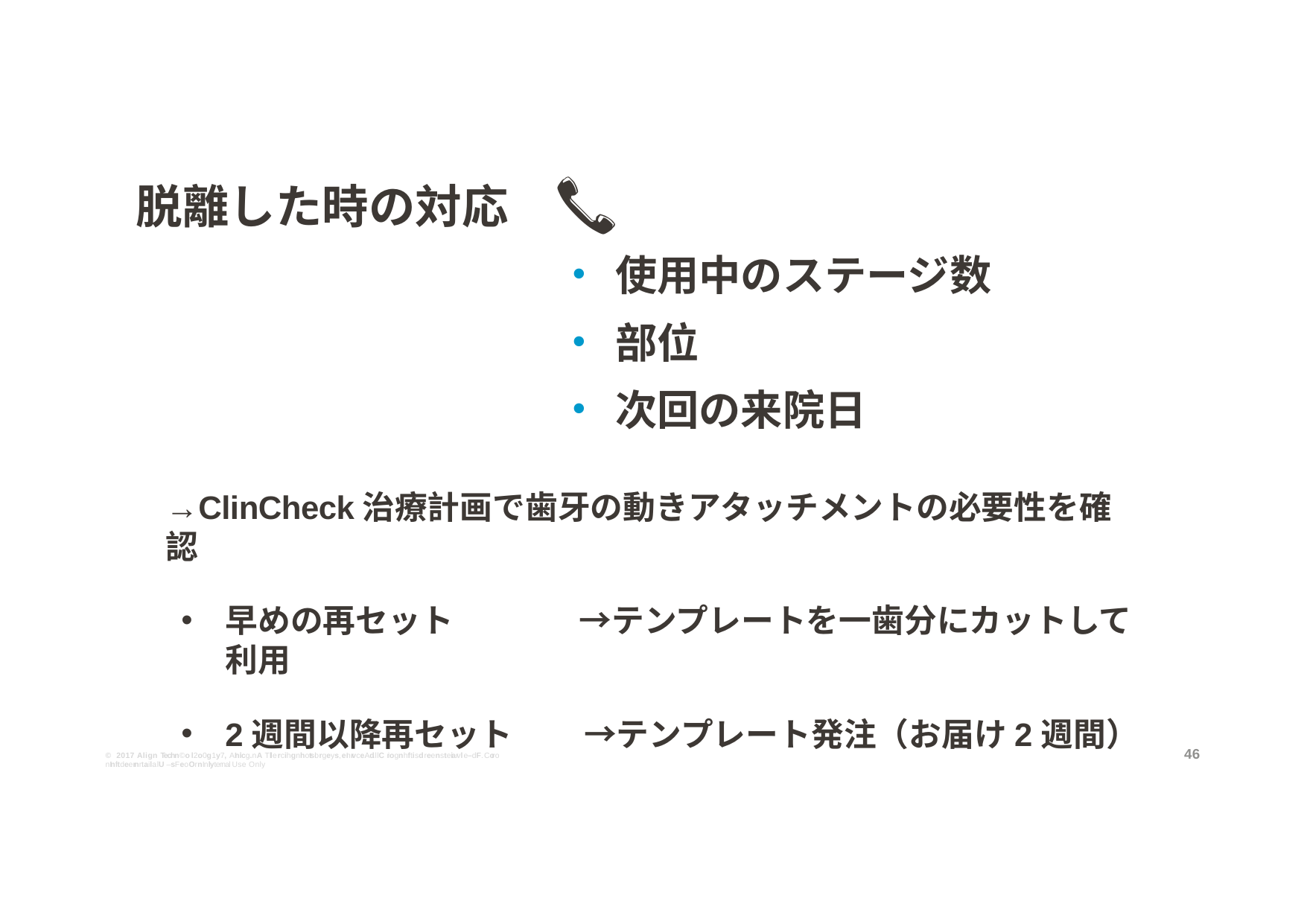

# 📞
脱離した時の対応
使用中のステージ数
部位
次回の来院日

→ClinCheck治療計画で歯牙の動きアタッチメントの必要性を確認

早めの再セット	→テンプレートを一歯分にカットして利用

2週間以降再セット	→テンプレート発注（お届け2週間）
46
© 2017 Align Techn©o l2o0g1y7, AInlicg.n A Tlle rcihgnhotslo rgeys, eInrvce. Ad.l lC riognhftisd reensteiarvl e–dF. Coro nInfitdeernntaila lU –sFeo Or nInlyternal Use Only